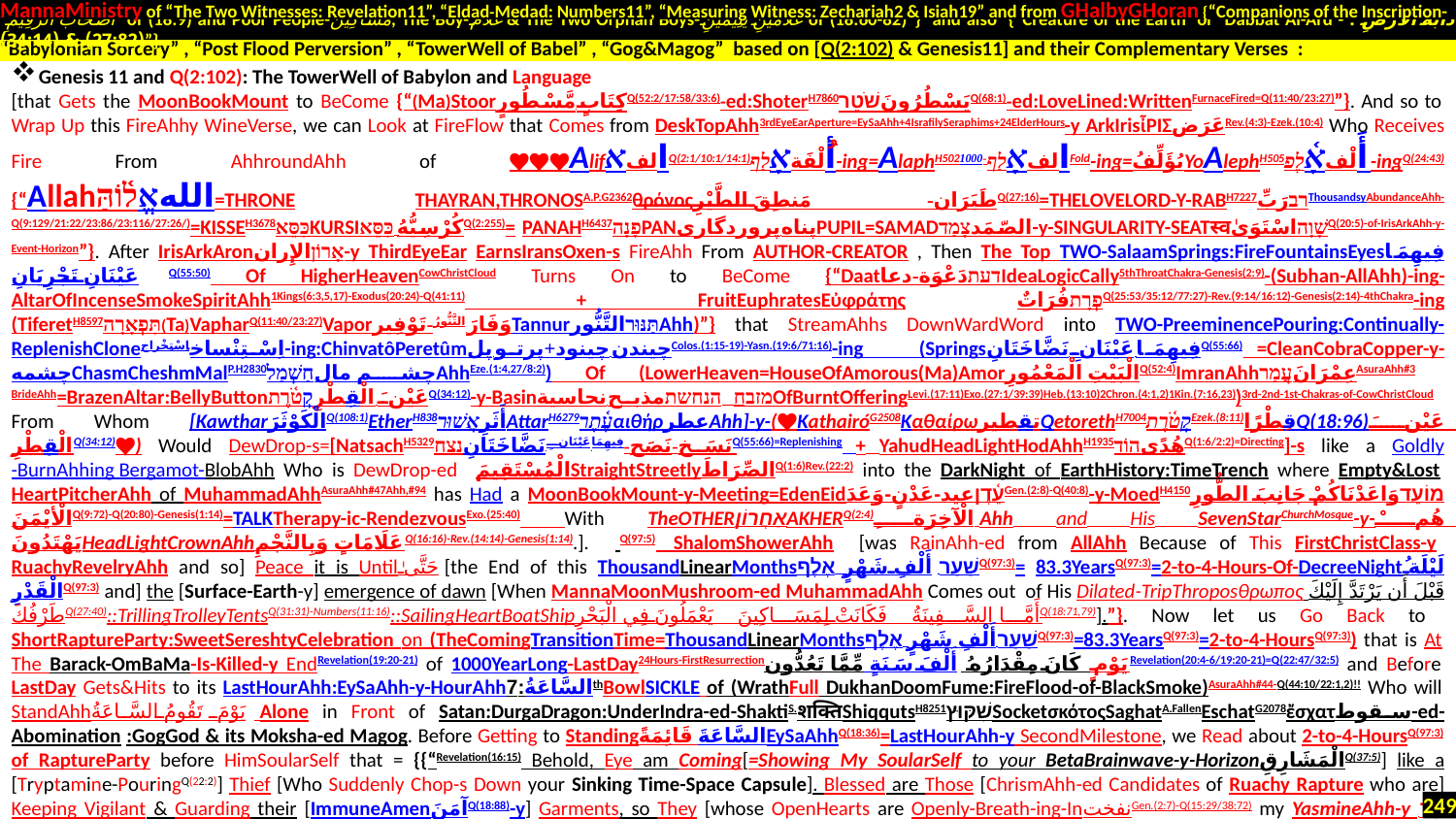

MannaMinistry of “The Two Witnesses: Revelation11”, “Eldad-Medad: Numbers11”, “Measuring Witness: Zechariah2 & Isiah19” and from GHalbyGHoran {“Companions of the Inscription-
 أَصْحَابَ الرَّقِيمِ  of (18:9) and Poor People-مَسَاكِينَ, The Boy-غُلَامُ & The Two Orphan Boys-غُلَامَيْنِ يَتِيمَيْنِ of (18:60-82)”}  and also  {“Creature of the Earth  or  Dabbat Al-Ard - دَابَّةُ الْأَرْضِ : (27:82) & (34:14)”}
.
Genesis 11 and Q(2:102): The TowerWell of Babylon and Language
[that Gets the MoonBookMount to BeCome {“(Ma)Stoorكِتَابٍ مَّسْطُورٍQ(52:2/17:58/33:6)-ed:ShoterH7860يَسْطُرُونَשֹׁטֵרQ(68:1)-ed:LoveLined:WrittenFurnaceFired=Q(11:40/23:27)”}. And so to Wrap Up this FireAhhy WineVerse, we can Look at FireFlow that Comes from DeskTopAhh3rdEyeEarAperture=EySaAhh+4IsrafilySeraphims+24ElderHours-y ArkIrisἶΡΙΣعَرَضRev.(4:3)-Ezek.(10:4) Who Receives Fire From AhhroundAhh of ♥♥♥AlifالفאQ(2:1/10:1/14:1)أُلْفَةאָלַף-ing=AlaphH502الفאָלַף-1000Fold-ing=يُؤَلِّفُYoAlephH505أَلْفאָ֫לֶפ-ingQ(24:43) {“Allahاللهאֱל֫וֹהַּ=THRONE THAYRAN,THRONOSA.P.G2362θρόνοςطَيَرَان-مَنطِقَ الطَّيْرِQ(27:16)=TheLoveLord-y-RabH7227רבرَبِّThousandsyAbundanceAhh-Q(9:129/21:22/23:86/23:116/27:26/)=KISSEH3678כִּסֵּאKURSIكُرْسِيُّهُ כִּסֵּאQ(2:255)= PANAHH6437פָנָהPANپناه پروردگاریPUPIL=SAMADالصّمَدצָמַד-y-SINGULARITY-SEATस्वשָׁוָהاسْتَوَىٰQ(20:5)-of-IrisArkAhh-y-Event-Horizon”}. After IrisArkAronאָרוֹןالإِران-y ThirdEyeEar EarnsIransOxen-s FireAhh From AUTHOR-CREATOR , Then The Top TWO-SalaamSprings:FireFountainsEyesفِيهِمَا عَيْنَانِ تَجْرِيَانِQ(55:50) Of HigherHeavenCowChristCloud Turns On to BeCome {“Daatדעת‬دَعْوَة-دعاIdeaLogicCally5thThroatChakra-Genesis(2:9)-(Subhan-AllAhh)-ing-AltarOfIncenseSmokeSpiritAhh1Kings(6:3,5,17)-Exodus(20:24)-Q(41:11) + FruitEuphratesΕὐφράτης פְרָתفُرَاتٌQ(25:53/35:12/77:27)-Rev.(9:14/16:12)-Genesis(2:14)-4thChakra-ing (TiferetH8597תִּפְאָרָה(Ta)VapharQ(11:40/23:27)Vaporوَفَارَ التَّنُّورُ-تَوْفِيرTannurתַּנּוּרالتَّنُّورAhh)”} that StreamAhhs DownWardWord into TWO-PreeminencePouring:Continually-ReplenishCloneاِسْتِنْساخاِسْتِخْراج-ing:ChinvatôPeretûmچیندن چینود+پرتو پلColos.(1:15-19)-Yasn.(19:6/71:16)-ing    (Springsفِيهِمَا عَيْنَانِ نَضَّاخَتَانِQ(55:66) =CleanCobraCopper-y-چشمهChasmCheshmMalP.H2830چشم مالחַשְׁמַלAhhEze.(1:4,27/8:2)) Of (LowerHeaven=HouseOfAmorous(Ma)Amorالْبَيْتِ الْمَعْمُورِQ(52:4)ImranAhhعِمْرَانَעֲמַרAsuraAhh#3 BrideAhh=BrazenAltar:BellyButtonعَيْنَ الْقِطْرِקְטֹ֫רֶתQ(34:12)-y-Basinמזבח הנחשתمذبح نحاسيةOfBurntOfferingLevi.(17:11)Exo.(27:1/39:39)Heb.(13:10)2Chron.(4:1,2)1Kin.(7:16,23))3rd-2nd-1st-Chakras-of-CowChristCloud From Whom [KawtharالْكَوْثَرَQ(108:1)EtherH838أَثَرِאֲשׁוּרAttarH6279עֶ֫תֶרαιθήρعطرAhh]-y-(♥KathairóG2508ΚαθαίρωتقطیرQetorethH7004קְטֹ֫רֶתEzek.(8:11)قِطْرًاQ(18:96)عَيْنَ الْقِطْرِQ(34:12)♥) Would DewDrop-s=[NatsachH5329נצח‎نَسَخ-نَصَح-فِيهِمَا عَيْنَانِ نَضَّاخَتَانِQ(55:66)=Replenishing + YahudHeadLightHodAhhH1935هُدًىהוֹדQ(1:6/2:2)=Directing]-s like a Goldly-BurnAhhing Bergamot-BlobAhh Who is DewDrop-ed  الْمُسْتَقِيمَStraightStreetlyالصِّرَاطَQ(1:6)Rev.(22:2) into the DarkNight of EarthHistory:TimeTrench where Empty&Lost HeartPitcherAhh of MuhammadAhhAsuraAhh#47Ahh,#94 has Had a MoonBookMount-y-Meeting=EdenEidעֵ֫דֶןعید-عَدْنٍ-وَعَدَGen.(2:8)-Q(40:8)-y-MoedH4150מוֹעֵדوَاعَدْنَاكُمْ جَانِبَ الطُّورِ الْأَيْمَنَQ(9:72)-Q(20:80)-Genesis(1:14)=TALKTherapy-ic-RendezvousExo.(25:40) With TheOTHERאַחֲרוֹןAKHERQ(2:4)الْآخِرَةِ Ahh and His SevenStarChurchMosque-y-هُمْ يَهْتَدُونَHeadLightCrownAhhعَلَامَاتٍ وَبِالنَّجْمِQ(16:16)-Rev.(14:14)-Genesis(1:14).].   Q(97:5)  ShalomShowerAhh  [was RainAhh-ed from AllAhh Because of This FirstChristClass-y RuachyRevelryAhh and so] Peace it is Untilحَتَّىٰ [the End of this ThousandLinearMonthsשַׁעַר.أَلْفِ شَهْرٍ אֶלֶףQ(97:3)= 83.3YearsQ(97:3)=2-to-4-Hours-Of-DecreeNightلَيْلَةُ الْقَدْرِQ(97:3) and] the [Surface-Earth-y] emergence of dawn [When MannaMoonMushroom-ed MuhammadAhh Comes out  of His Dilated-TripThroposθρωπος قَبْلَ أَن يَرْتَدَّ إِلَيْكَ طَرْفُكَQ(27:40)::TrillingTrolleyTentsQ(31:31)-Numbers(11:16)::SailingHeartBoatShipأَمَّا السَّفِينَةُ فَكَانَتْ لِمَسَاكِينَ يَعْمَلُونَ فِي الْبَحْرِQ(18:71,79)].”}. Now let us Go Back to ShortRaptureParty:SweetSereshtyCelebration on (TheComingTransitionTime=ThousandLinearMonthsשַׁעַר.أَلْفِ شَهْرٍ אֶלֶףQ(97:3)=83.3YearsQ(97:3)=2-to-4-HoursQ(97:3)) that is At The Barack-OmBaMa-Is-Killed-y EndRevelation(19:20-21) of 1000YearLong-LastDay24Hours-FirstResurrectionيَوْمٍ كَانَ مِقْدَارُهُ أَلْفَ سَنَةٍ مِّمَّا تَعُدُّونRevelation(20:4-6/19:20-21)=Q(22:47/32:5) and Before LastDay Gets&Hits to its LastHourAhh:EySaAhh-y-HourAhhالسَّاعَةُ:7thBowlSICKLE of (WrathFull DukhanDoomFume:FireFlood-of-BlackSmoke)AsuraAhh#44-Q(44:10/22:1,2)!! Who will StandAhhيَوْمَ تَقُومُ السَّاعَةُ Alone in Front of Satan:DurgaDragon:UnderIndra-ed-ShaktiS.शक्तिShiqqutsH8251שִׁקּוּץSocketσκότοςSaghatA.FallenEschatG2078ἔσχατسقوط-ed-Abomination :GogGod & its Moksha-ed Magog. Before Getting to Standingالسَّاعَةَ قَائِمَةًEySaAhhQ(18:36)=LastHourAhh-y SecondMilestone, we Read about 2-to-4-HoursQ(97:3) of RaptureParty before HimSoularSelf that = {{“Revelation(16:15) Behold, Eye am Coming[=Showing My SoularSelf to your BetaBrainwave-y-HorizonالْمَشَارِقِQ(37:5)] like a [Tryptamine-PouringQ(22:2)] Thief [Who Suddenly Chop-s Down your Sinking Time-Space Capsule]. Blessed are Those [ChrismAhh-ed Candidates of Ruachy Rapture who are] Keeping Vigilant & Guarding their [ImmuneAmenآمَنَQ(18:88)-y] Garments, so They [whose OpenHearts are Openly-Breath-ing-InنفختGen.(2:7)-Q(15:29/38:72) my YasmineAhh-y אֵד.אוּדعودEauDeCologneAhhGen.(2:6)] are Not walking around Naked [like Liberated Losers and LGBT Leaks of LakeOfBurningSorrow and OpenMinded Primates who are Gay-Priding behind their Naked DiShiTian帝释天שָׂטָןالشَّيْطَانُΣατανᾶς-y-Di帝Emperor,] and people seeing their Private Parts…....Q(18:88) But as for One who Believes=AmenAhhsאָמֵןآمَنَἀμήν=Al-Mu'minoon-sAsuraAhh#23
“Babylonian Sorcery” , “Post Flood Perversion” , “TowerWell of Babel” , “Gog&Magog”  based on [Q(2:102) & Genesis11] and their Complementary Verses  :
249